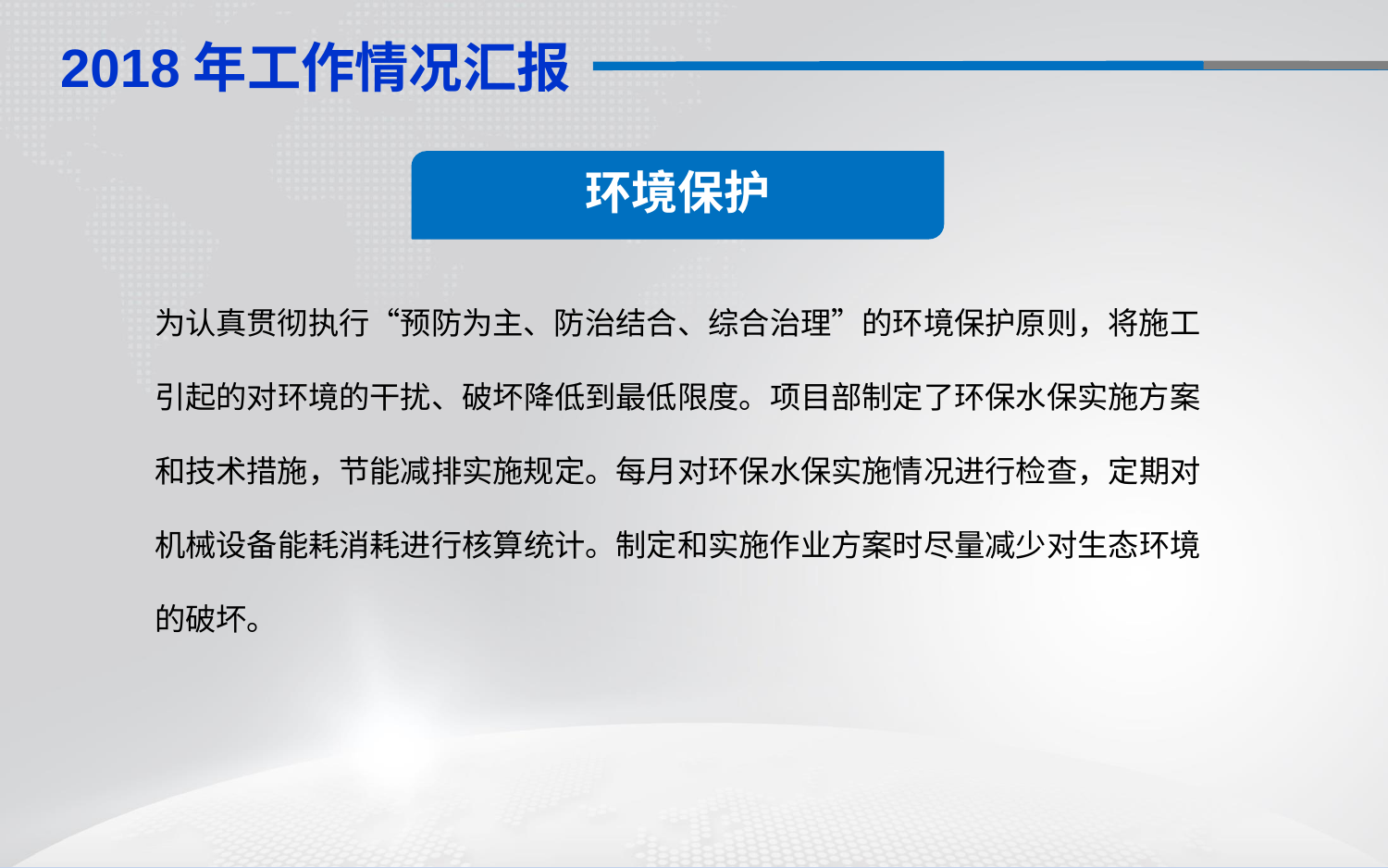

环境保护
为认真贯彻执行“预防为主、防治结合、综合治理”的环境保护原则，将施工引起的对环境的干扰、破坏降低到最低限度。项目部制定了环保水保实施方案和技术措施，节能减排实施规定。每月对环保水保实施情况进行检查，定期对机械设备能耗消耗进行核算统计。制定和实施作业方案时尽量减少对生态环境的破坏。